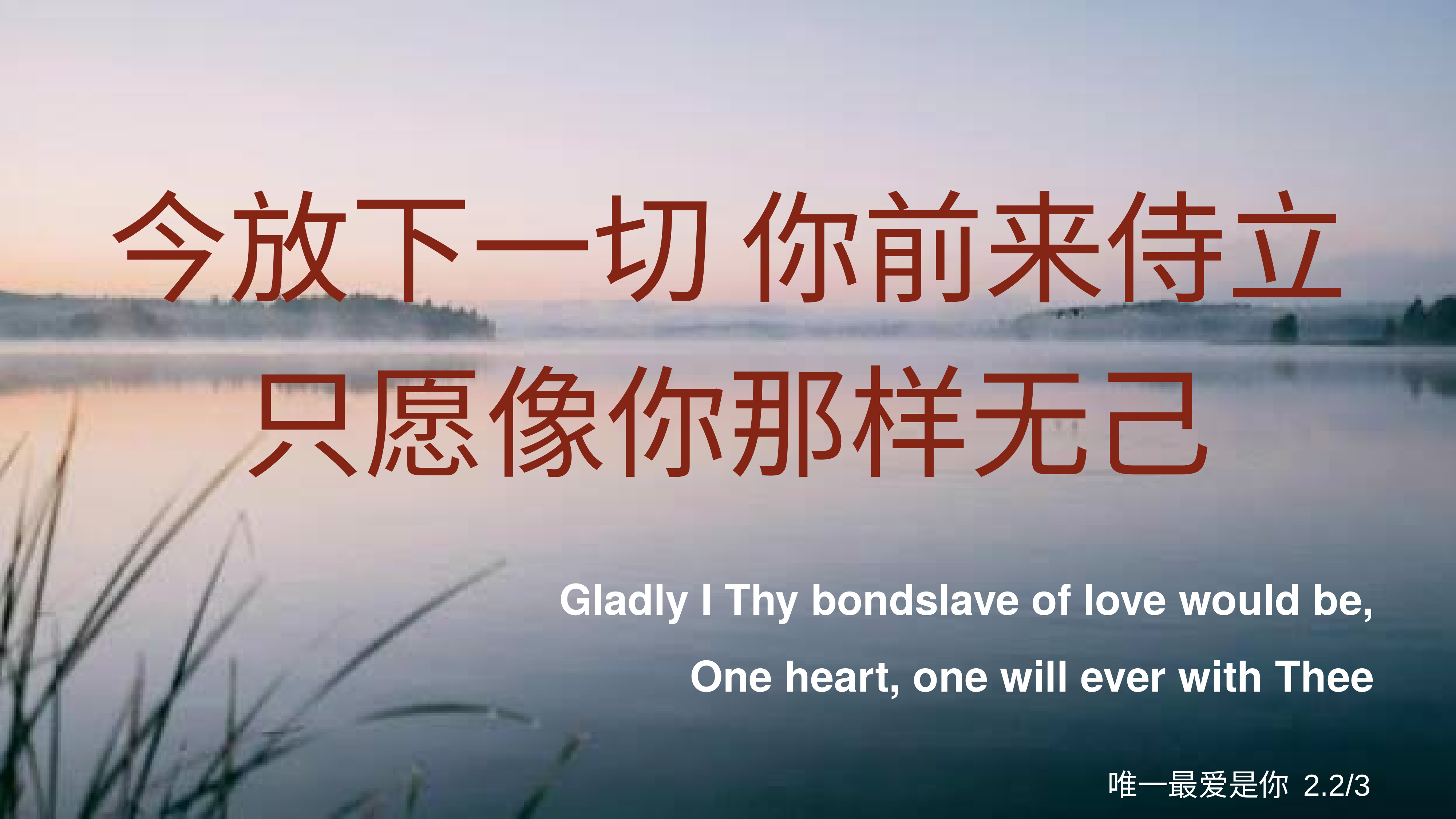

今放下一切 你前来侍立
只愿像你那样无己
Gladly I Thy bondslave of love would be,
One heart, one will ever with Thee
唯一最爱是你 2.2/3